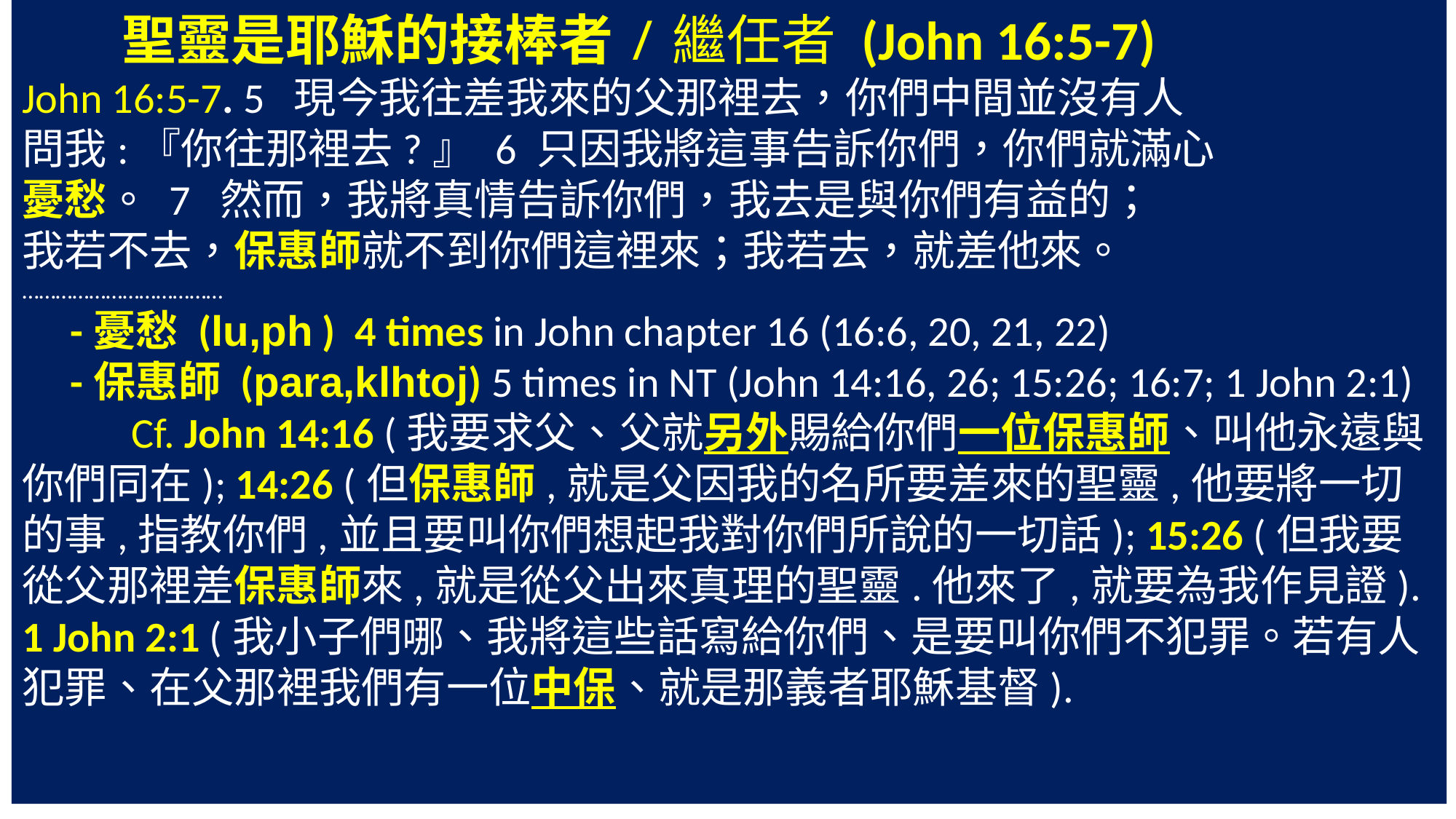

聖靈是耶穌的接棒者/繼任者 (John 16:5-7)
John 16:5-7. 5  現今我往差我來的父那裡去，你們中間並沒有人
問我:『你往那裡去?』 6 只因我將這事告訴你們，你們就滿心
憂愁。 7  然而，我將真情告訴你們，我去是與你們有益的；
我若不去，保惠師就不到你們這裡來；我若去，就差他來。
………………………………
     -憂愁 (lu,ph )  4 times in John chapter 16 (16:6, 20, 21, 22)
     -保惠師 (para,klhtoj) 5 times in NT (John 14:16, 26; 15:26; 16:7; 1 John 2:1)
	Cf. John 14:16 (我要求父、父就另外賜給你們一位保惠師、叫他永遠與你們同在); 14:26 (但保惠師,就是父因我的名所要差來的聖靈,他要將一切的事,指教你們,並且要叫你們想起我對你們所說的一切話); 15:26 (但我要從父那裡差保惠師來,就是從父出來真理的聖靈.他來了,就要為我作見證). 1 John 2:1 (我小子們哪、我將這些話寫給你們、是要叫你們不犯罪。若有人犯罪、在父那裡我們有一位中保、就是那義者耶穌基督).